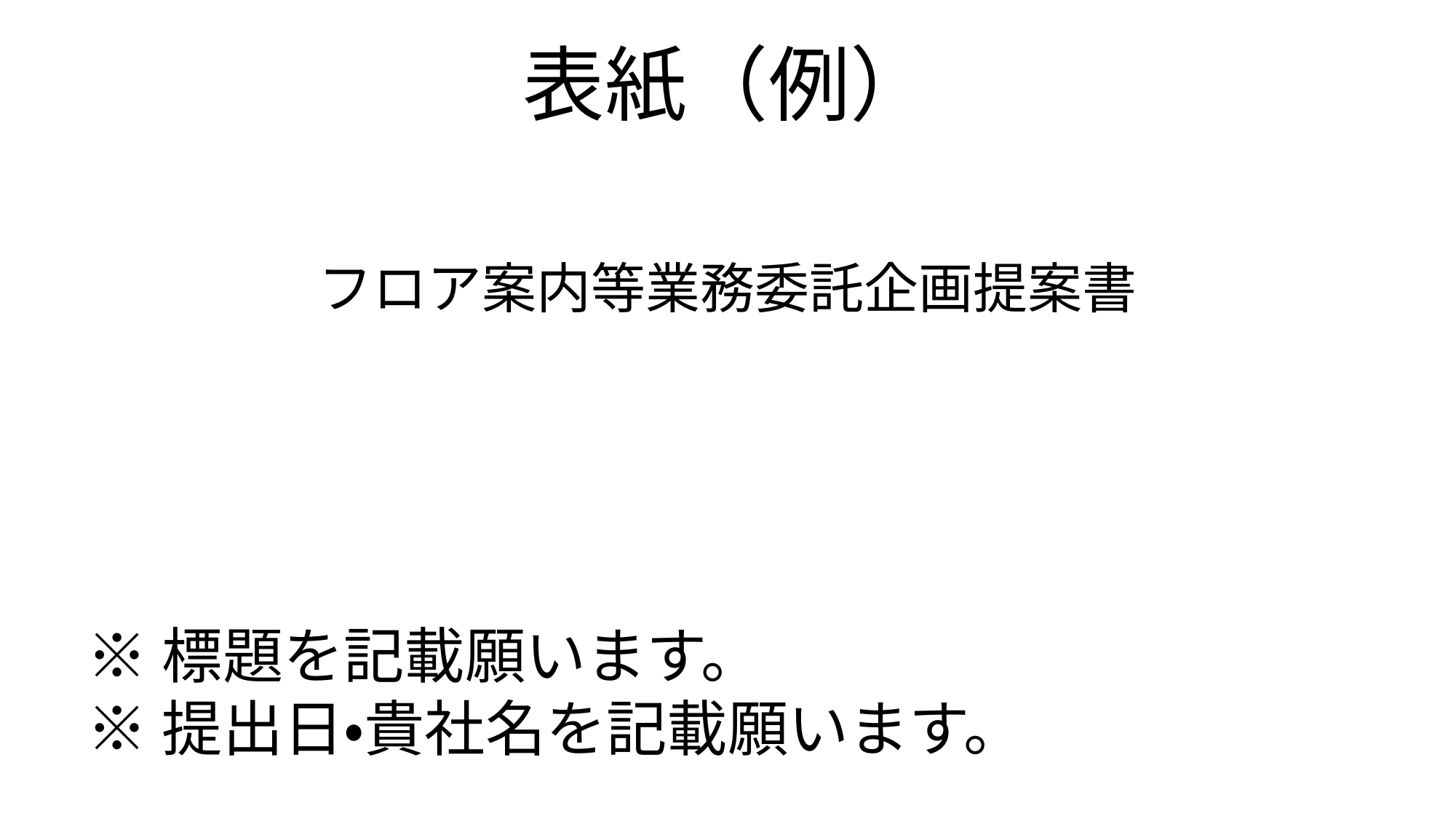

表紙（例）
フロア案内等業務委託企画提案書
※標題を記載願います。
※提出日・貴社名を記載願います。